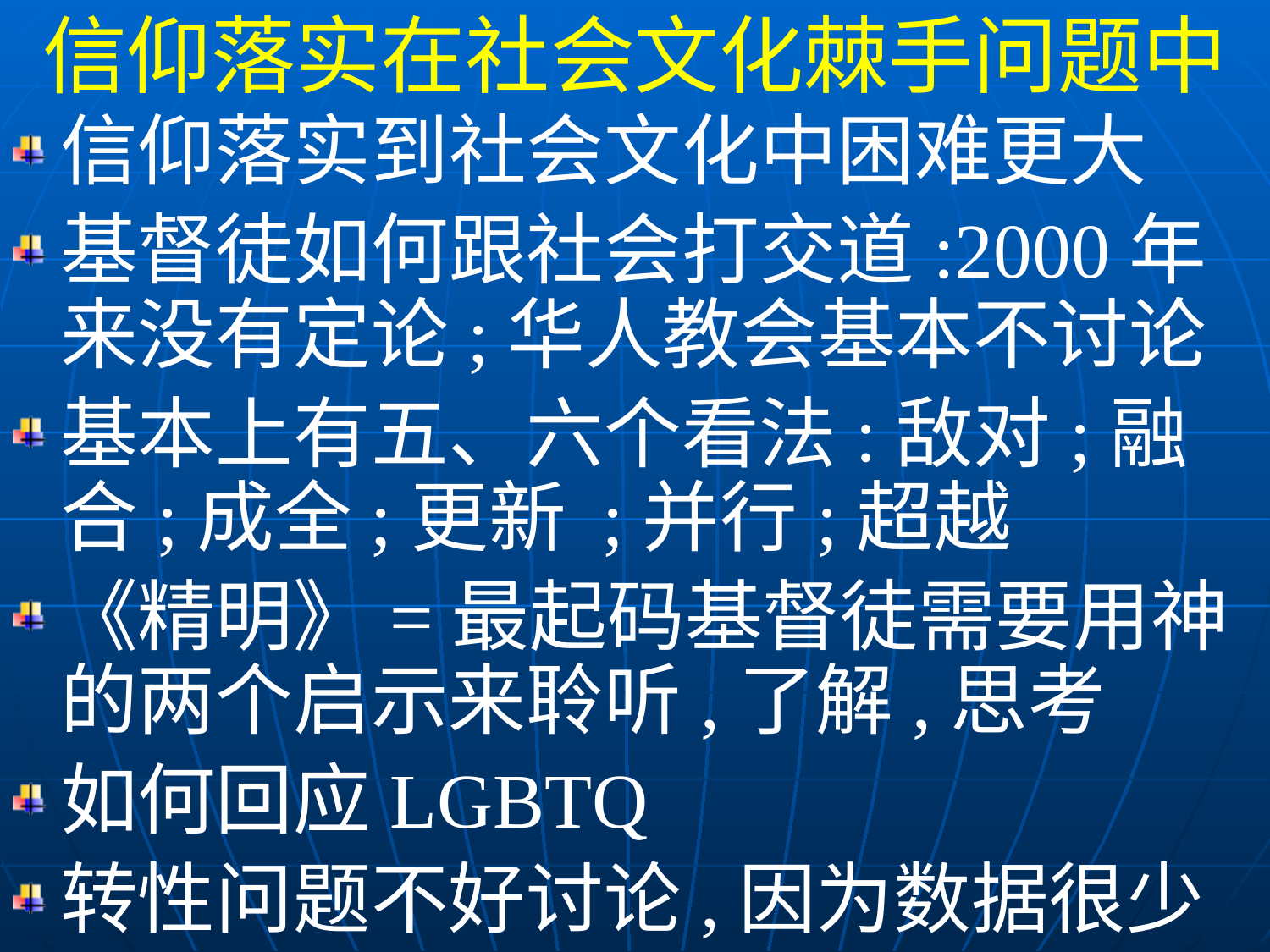

信仰落实在社会文化棘手问题中
信仰落实到社会文化中困难更大
基督徒如何跟社会打交道:2000年来没有定论;华人教会基本不讨论
基本上有五、六个看法:敌对;融合;成全;更新 ;并行;超越
《精明》=最起码基督徒需要用神的两个启示来聆听,了解,思考
如何回应LGBTQ
转性问题不好讨论,因为数据很少